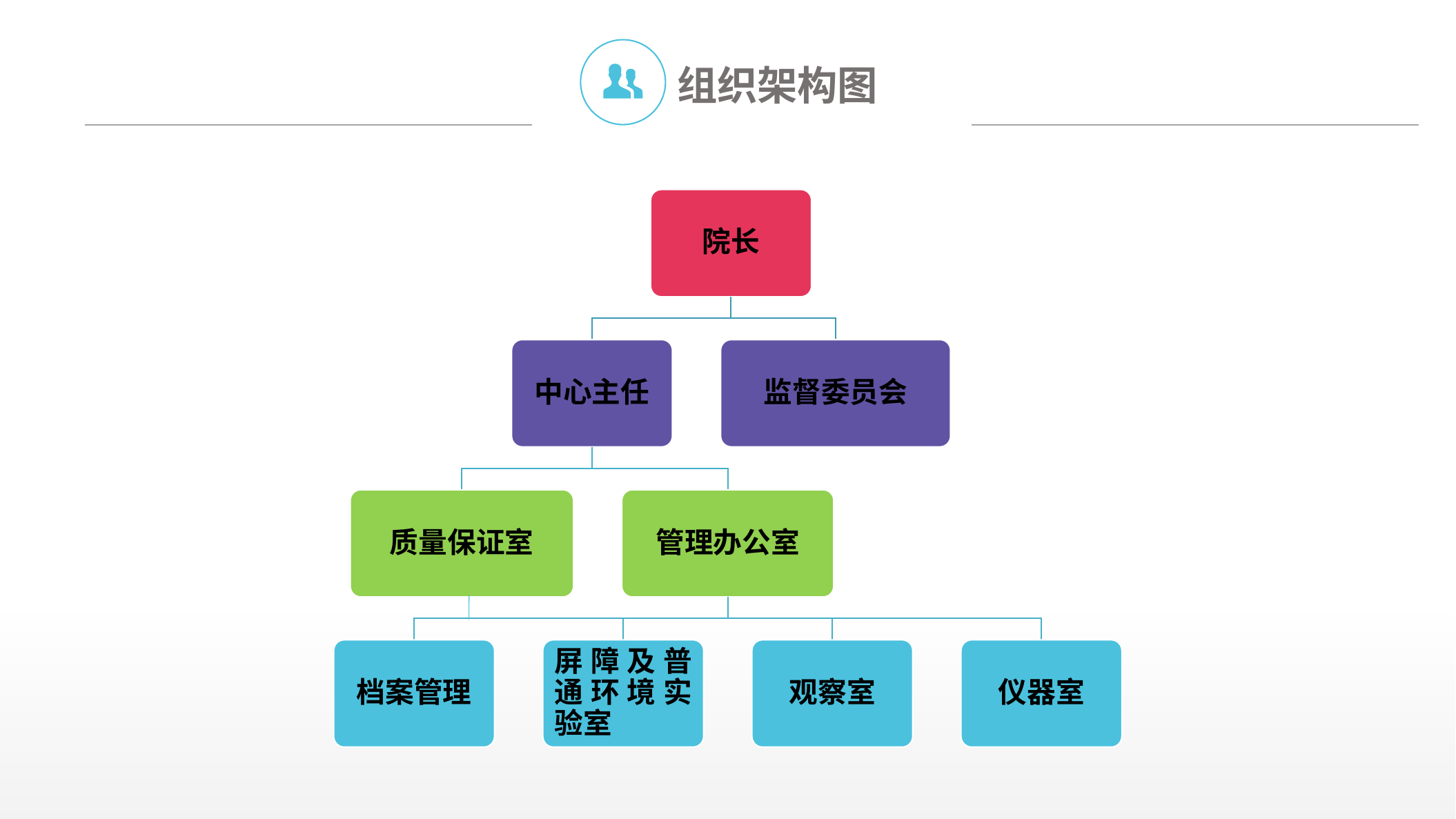

组织架构图
院长

中心主任
监督委员会

质量保证室
管理办公室

档案管理
屏障及普通环境实验室
观察室
仪器室